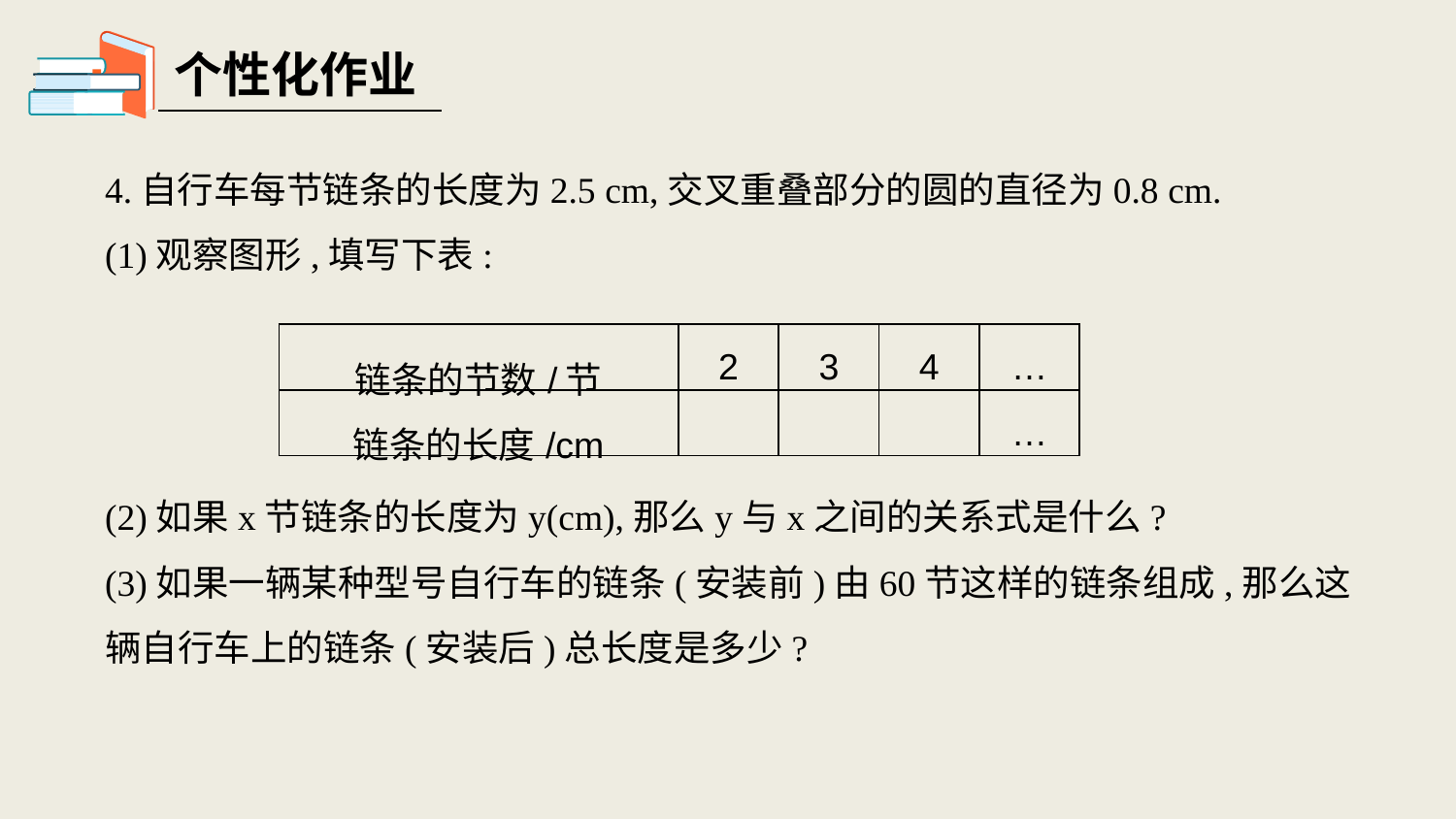

个性化作业
4.自行车每节链条的长度为2.5 cm,交叉重叠部分的圆的直径为0.8 cm.
(1)观察图形,填写下表:

(2)如果x节链条的长度为y(cm),那么y与x之间的关系式是什么?
(3)如果一辆某种型号自行车的链条(安装前)由60节这样的链条组成,那么这辆自行车上的链条(安装后)总长度是多少?
| 链条的节数/节 | 2 | 3 | 4 | … |
| --- | --- | --- | --- | --- |
| 链条的长度/cm |  |  |  | … |